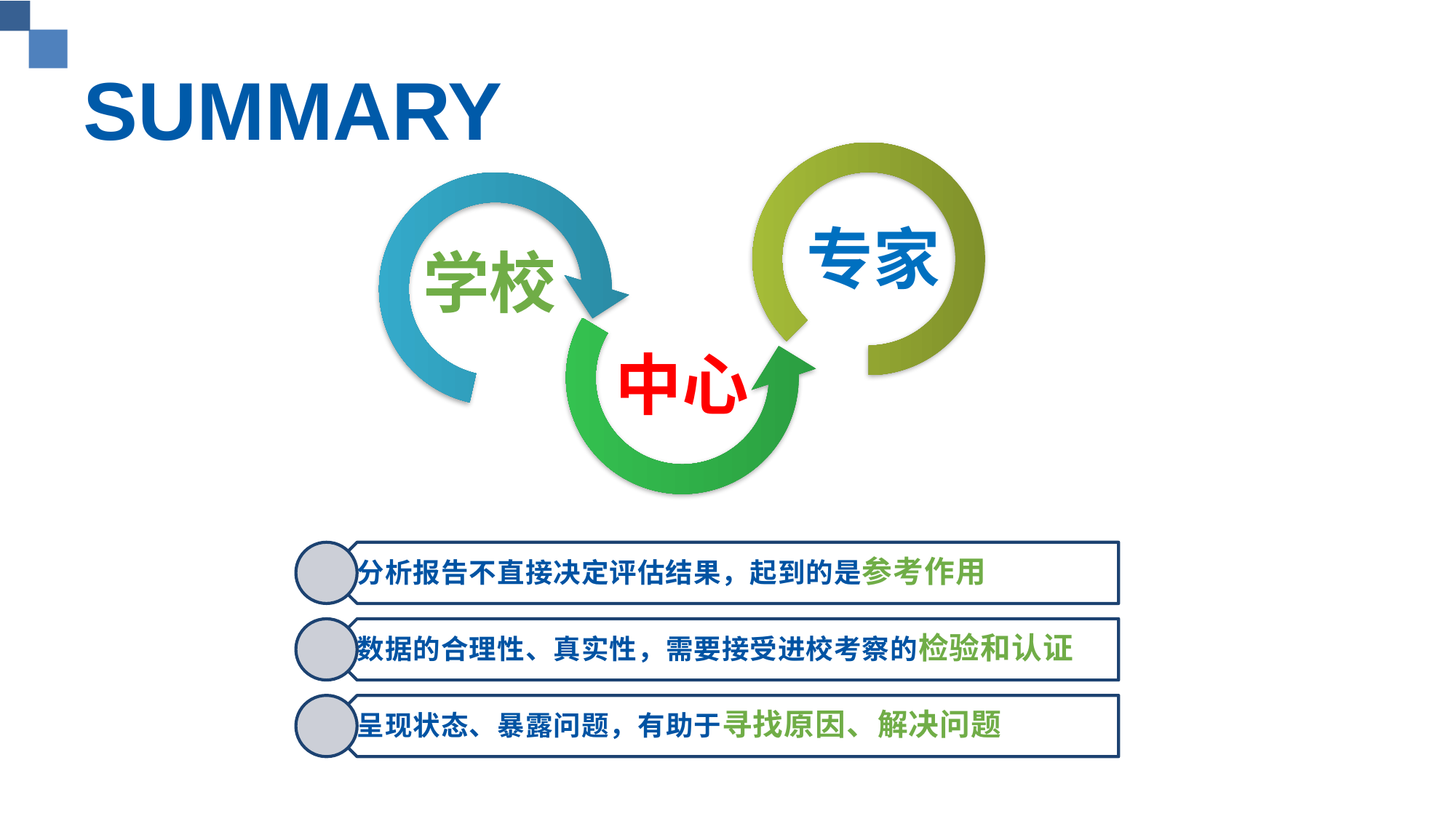

SUMMARY

专家

学校

中心
分析报告不直接决定评估结果，起到的是参考作用
数据的合理性、真实性，需要接受进校考察的检验和认证
呈现状态、暴露问题，有助于寻找原因、解决问题